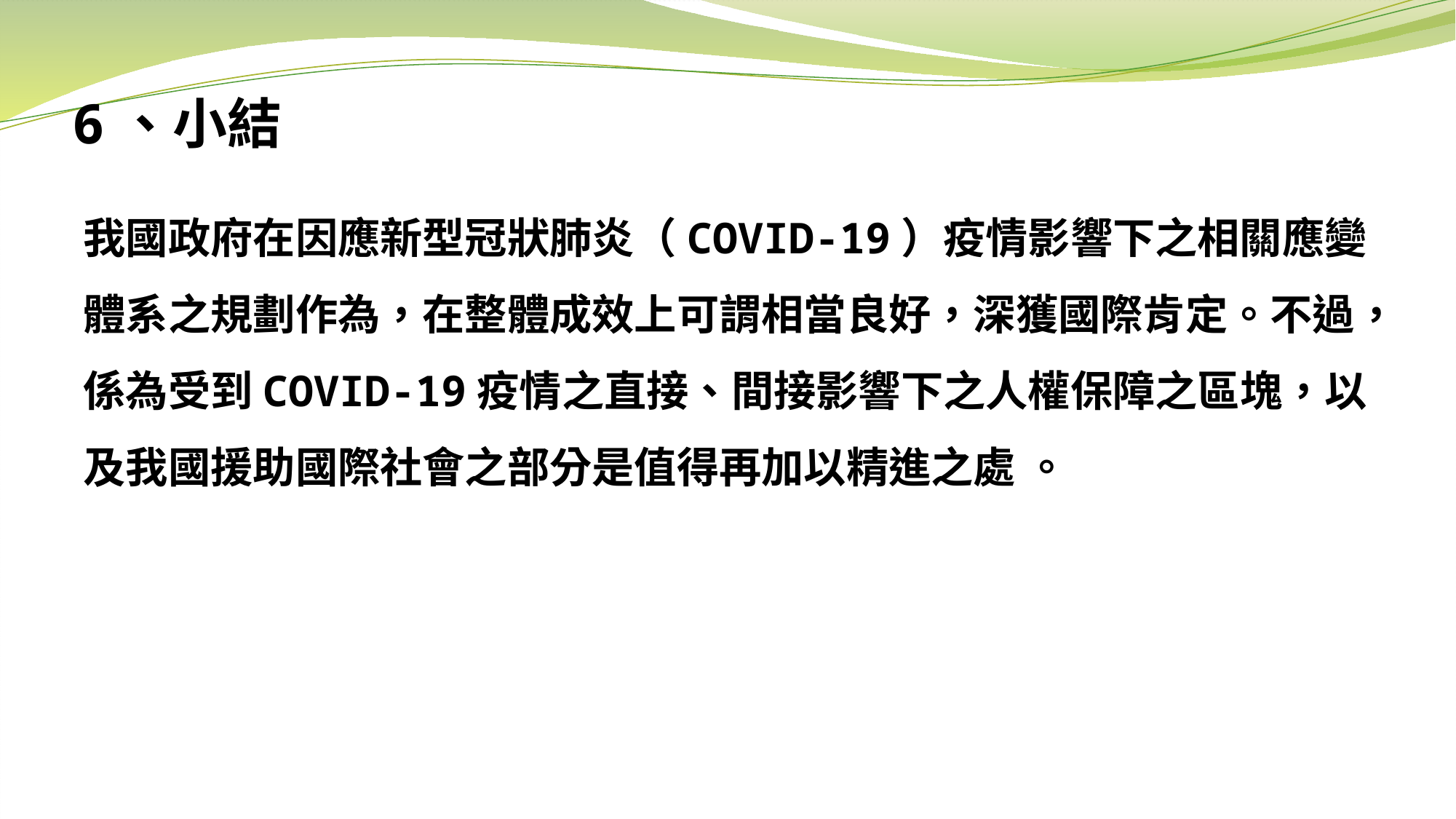

# 6、小結
我國政府在因應新型冠狀肺炎（COVID-19）疫情影響下之相關應變體系之規劃作為，在整體成效上可謂相當良好，深獲國際肯定。不過，係為受到COVID-19疫情之直接、間接影響下之人權保障之區塊，以及我國援助國際社會之部分是值得再加以精進之處 。